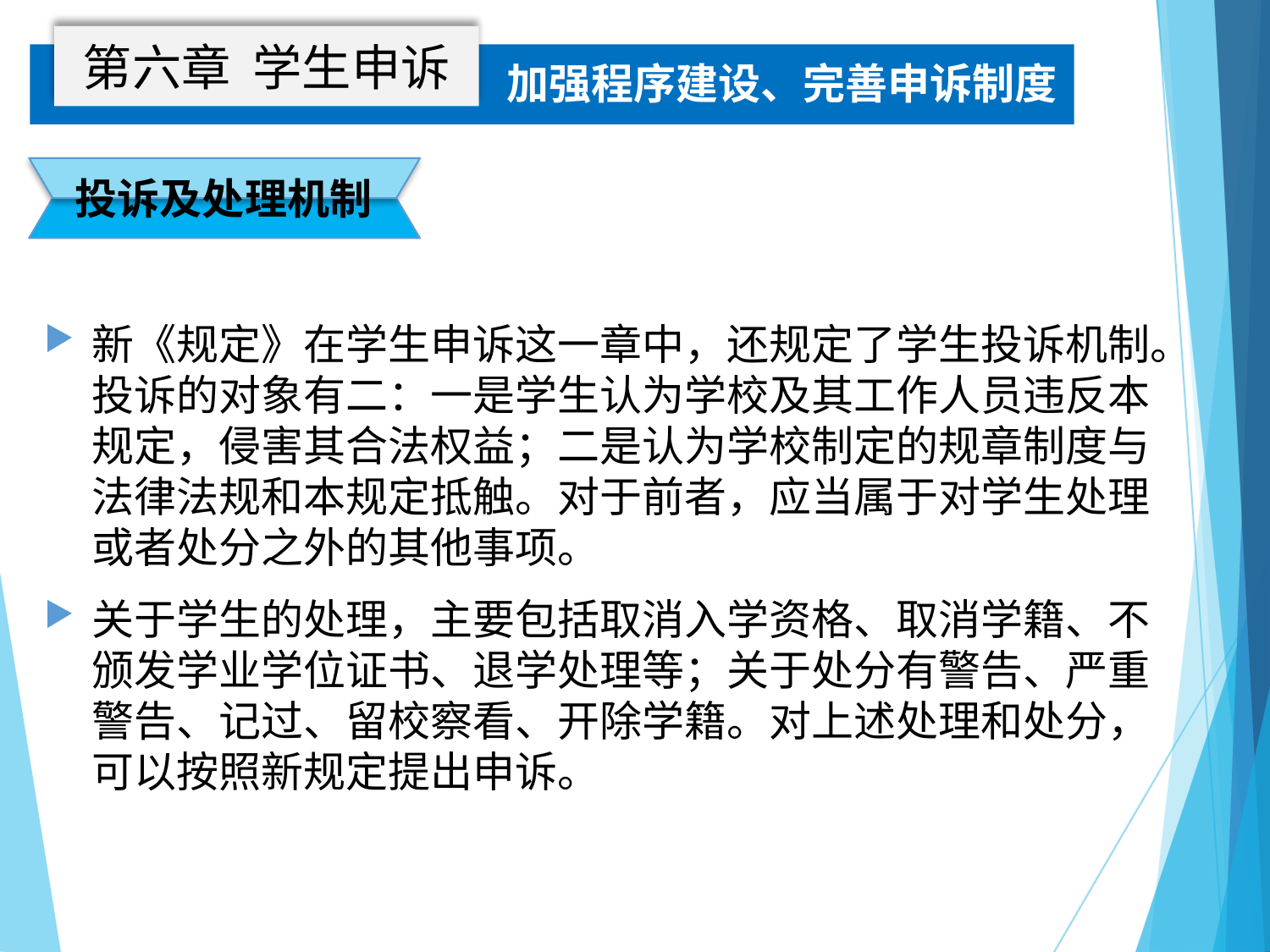

第六章  学生申诉
加强程序建设、完善申诉制度

投诉及处理机制

新《规定》在学生申诉这一章中，还规定了学生投诉机制。投诉的对象有二：一是学生认为学校及其工作人员违反本规定，侵害其合法权益；二是认为学校制定的规章制度与法律法规和本规定抵触。对于前者，应当属于对学生处理或者处分之外的其他事项。
关于学生的处理，主要包括取消入学资格、取消学籍、不颁发学业学位证书、退学处理等；关于处分有警告、严重警告、记过、留校察看、开除学籍。对上述处理和处分，可以按照新规定提出申诉。